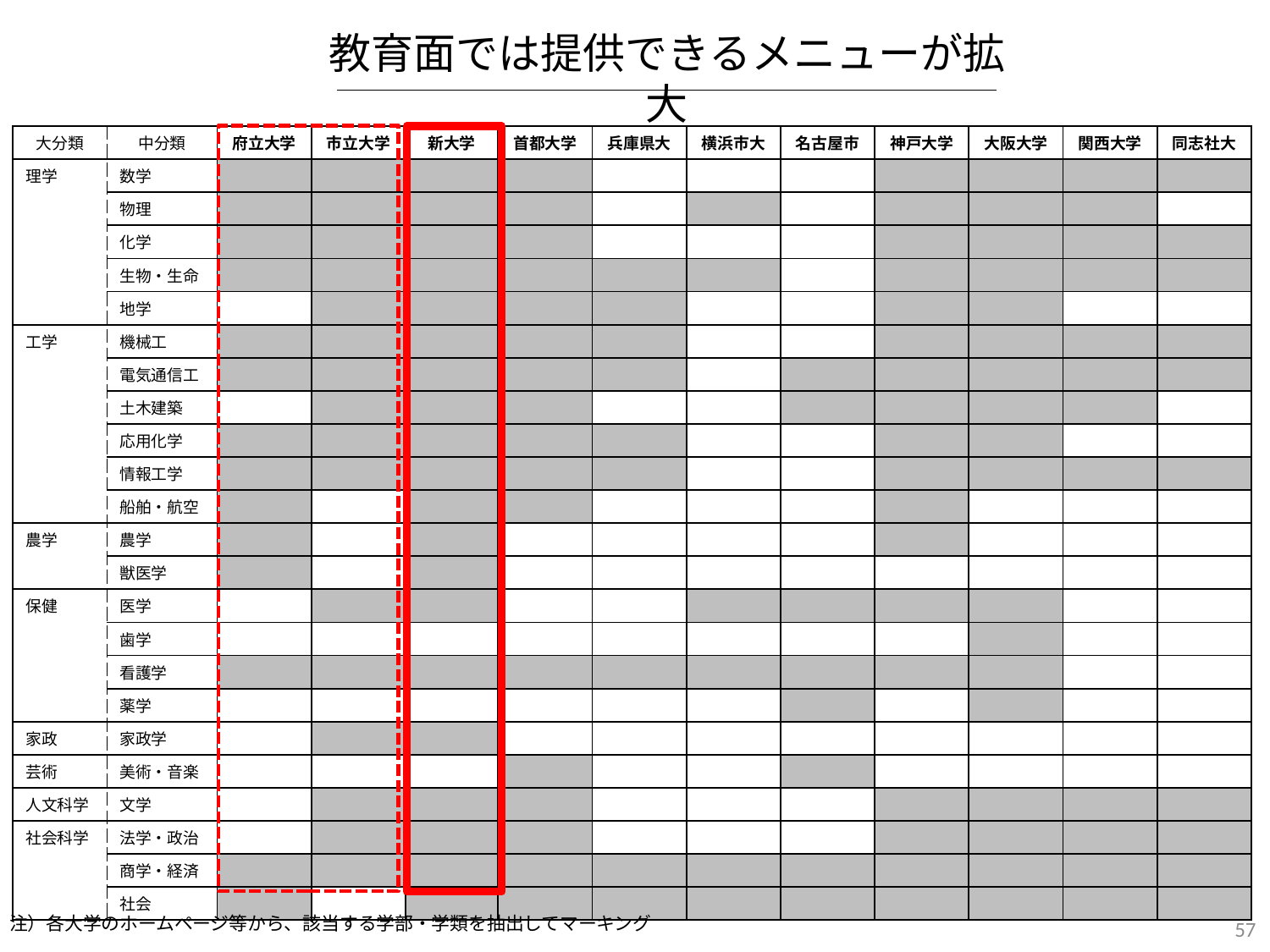

教育面では提供できるメニューが拡大

| 大分類 | 中分類 | 府立大学 | 市立大学 | 新大学 | 首都大学 | 兵庫県大 | 横浜市大 | 名古屋市 | 神戸大学 | 大阪大学 | 関西大学 | 同志社大 |
| --- | --- | --- | --- | --- | --- | --- | --- | --- | --- | --- | --- | --- |
| 理学 | 数学 |  |  |  |  |  |  |  |  |  |  |  |
|  | 物理 |  |  |  |  |  |  |  |  |  |  |  |
|  | 化学 |  |  |  |  |  |  |  |  |  |  |  |
|  | 生物・生命 |  |  |  |  |  |  |  |  |  |  |  |
|  | 地学 |  |  |  |  |  |  |  |  |  |  |  |
| 工学 | 機械工 |  |  |  |  |  |  |  |  |  |  |  |
|  | 電気通信工 |  |  |  |  |  |  |  |  |  |  |  |
|  | 土木建築 |  |  |  |  |  |  |  |  |  |  |  |
|  | 応用化学 |  |  |  |  |  |  |  |  |  |  |  |
|  | 情報工学 |  |  |  |  |  |  |  |  |  |  |  |
|  | 船舶・航空 |  |  |  |  |  |  |  |  |  |  |  |
| 農学 | 農学 |  |  |  |  |  |  |  |  |  |  |  |
|  | 獣医学 |  |  |  |  |  |  |  |  |  |  |  |
| 保健 | 医学 |  |  |  |  |  |  |  |  |  |  |  |
|  | 歯学 |  |  |  |  |  |  |  |  |  |  |  |
|  | 看護学 |  |  |  |  |  |  |  |  |  |  |  |
|  | 薬学 |  |  |  |  |  |  |  |  |  |  |  |
| 家政 | 家政学 |  |  |  |  |  |  |  |  |  |  |  |
| 芸術 | 美術・音楽 |  |  |  |  |  |  |  |  |  |  |  |
| 人文科学 | 文学 |  |  |  |  |  |  |  |  |  |  |  |
| 社会科学 | 法学・政治 |  |  |  |  |  |  |  |  |  |  |  |
|  | 商学・経済 |  |  |  |  |  |  |  |  |  |  |  |
|  | 社会 |  |  |  |  |  |  |  |  |  |  |  |

57
注）各大学のホームページ等から、該当する学部・学類を抽出してマーキング